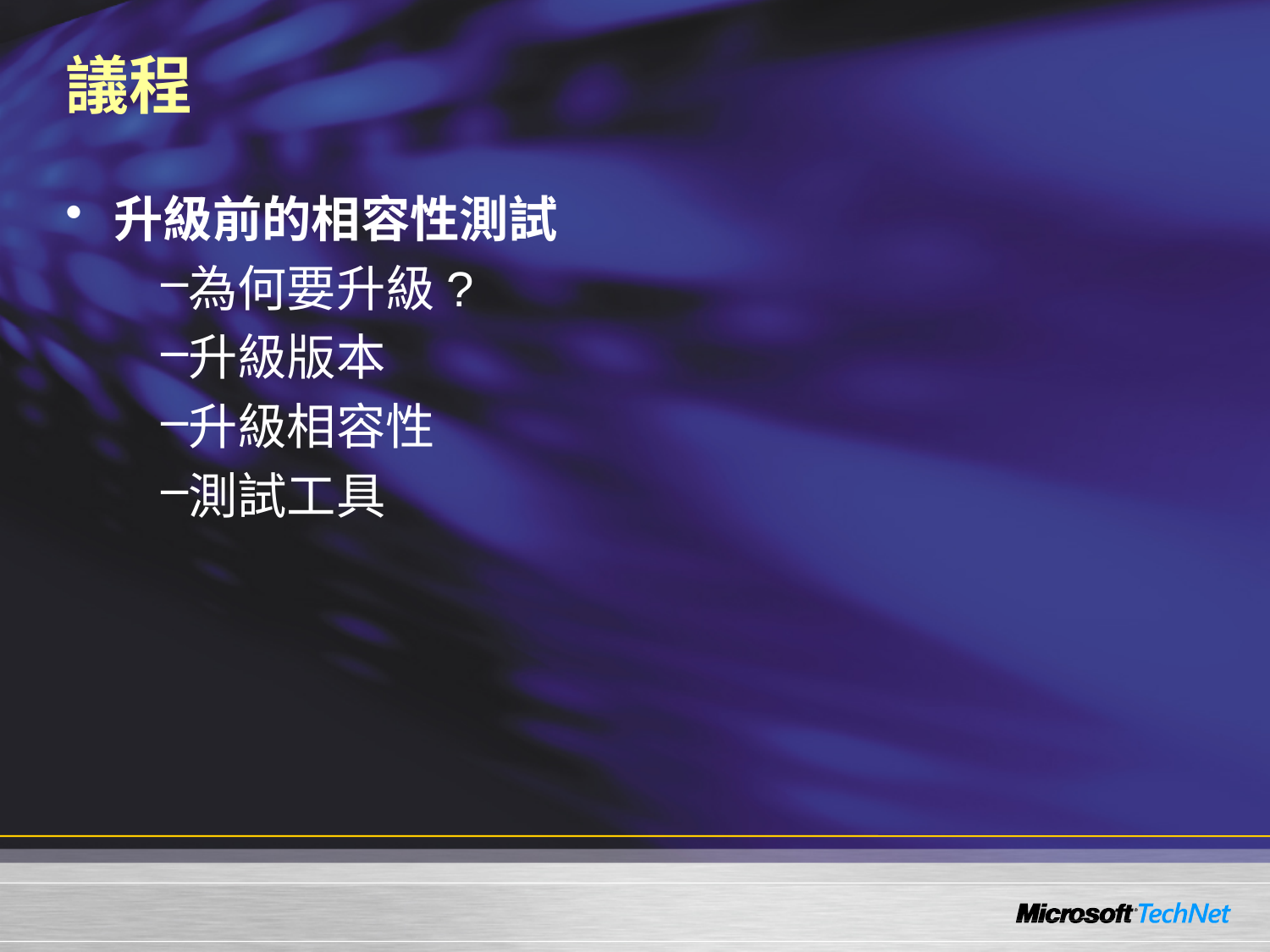

# 議程

升級前的相容性測試
為何要升級?
升級版本
升級相容性
測試工具